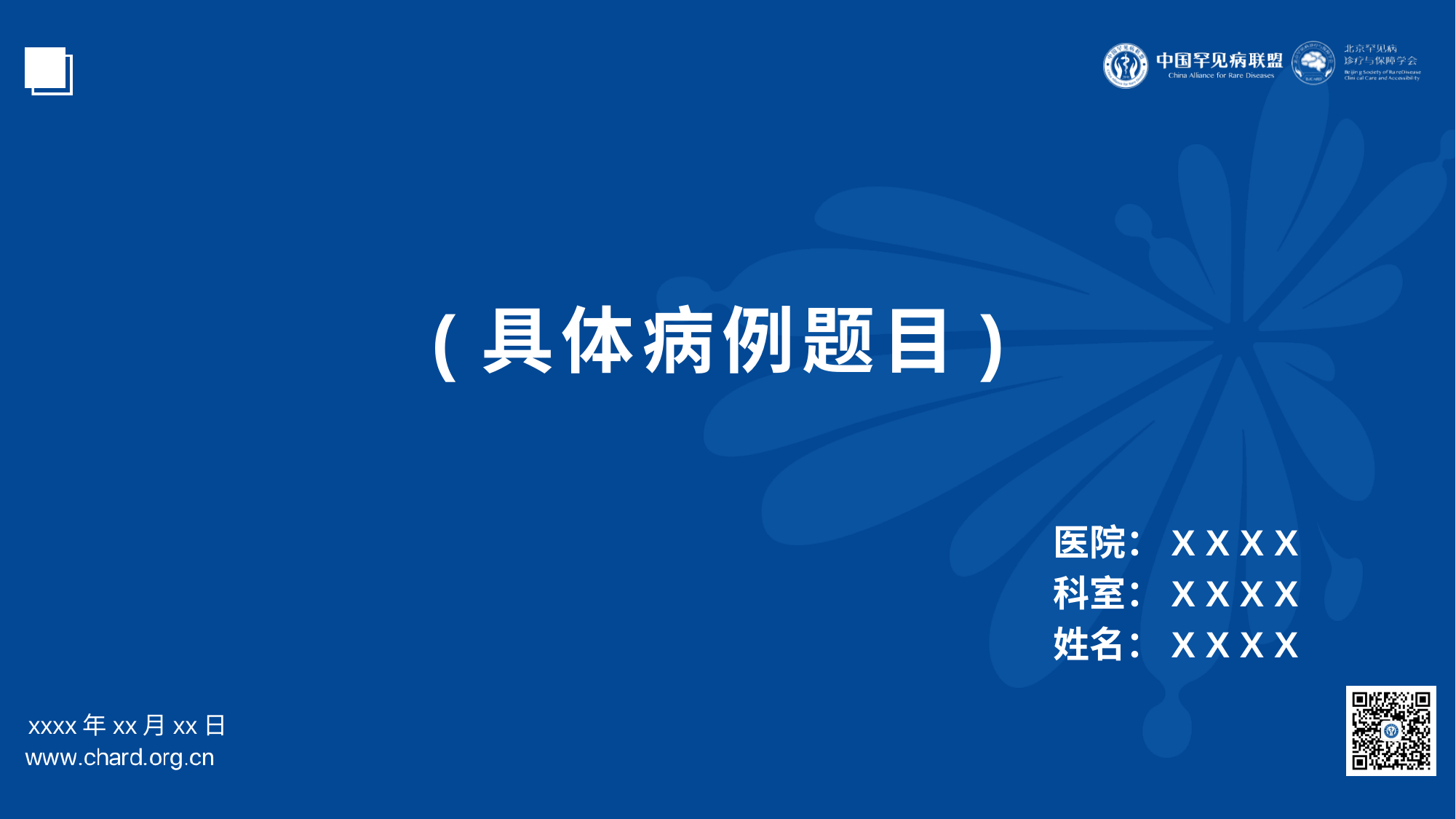

(具体病例题目)
医院：X X X X
科室：X X X X
姓名：X X X X
xxxx年xx月xx日